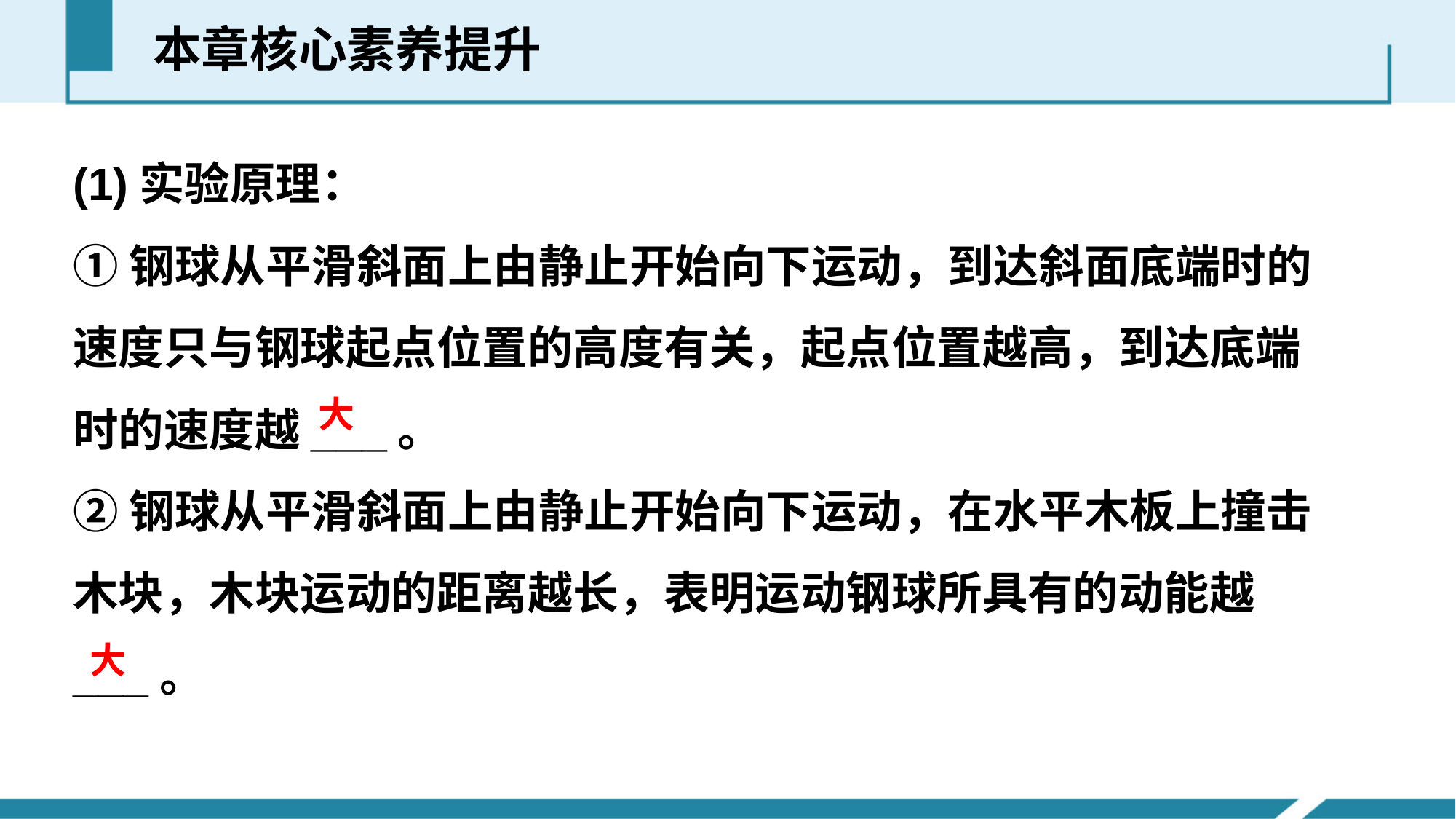

本章核心素养提升
(1)实验原理：
①钢球从平滑斜面上由静止开始向下运动，到达斜面底端时的速度只与钢球起点位置的高度有关，起点位置越高，到达底端时的速度越___。
②钢球从平滑斜面上由静止开始向下运动，在水平木板上撞击木块，木块运动的距离越长，表明运动钢球所具有的动能越___。
大
大